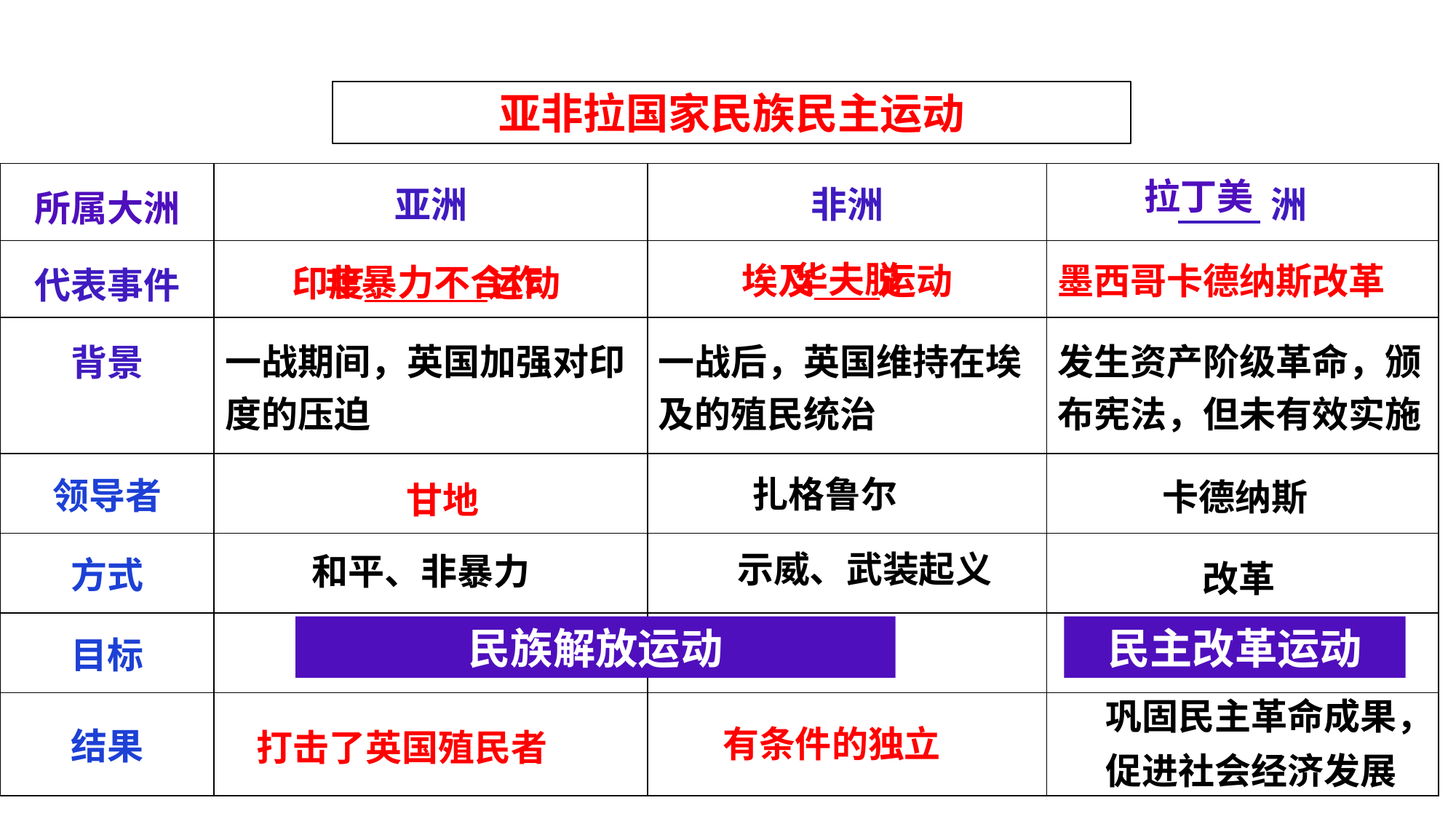

2.请给表格中三个事件归纳一个共同主题
亚非拉国家民族民主运动
1.请完成下列表格
| 所属大洲 | 亚洲 | 非洲 | 洲 |
| --- | --- | --- | --- |
| 代表事件 |  | 埃及 运动 | 墨西哥卡德纳斯改革 |
| 背景 | 一战期间，英国加强对印度的压迫 | 一战后，英国维持在埃及的殖民统治 | 发生资产阶级革命，颁布宪法，但未有效实施 |
| 领导者 |  |  |  |
| 方式 |  |  |  |
| 目标 |  |  |  |
| 结果 |  |  |  |
拉丁美
华夫脱
非暴力不合作
印度               运动
扎格鲁尔
卡德纳斯
甘地
示威、武装起义
和平、非暴力
改革
民族自治与独立
维护民主宪法
民族独立
民族解放运动
民主改革运动
巩固民主革命成果，促进社会经济发展
有条件的独立
打击了英国殖民者